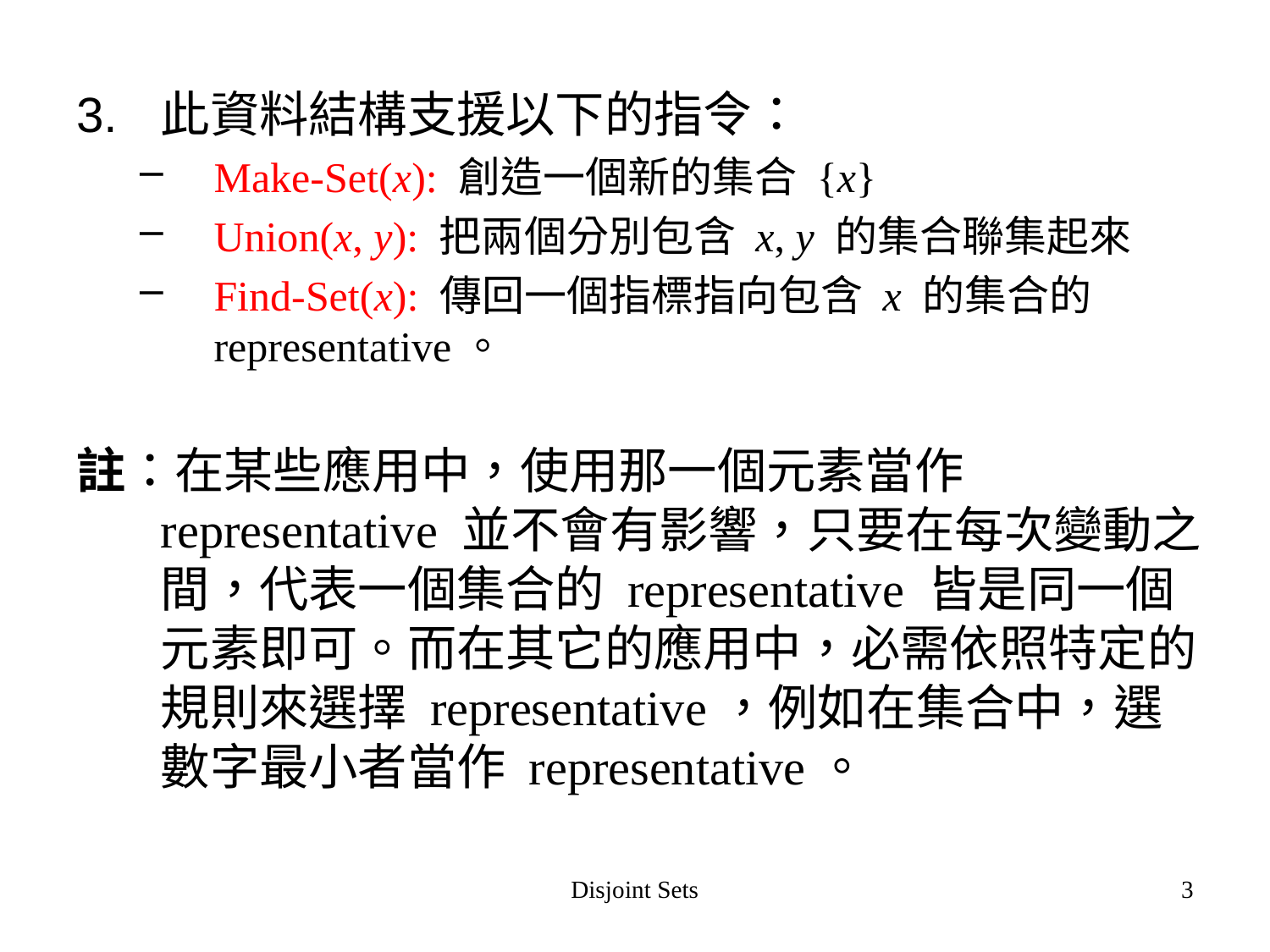

此資料結構支援以下的指令：
Make-Set(x): 創造一個新的集合 {x}
Union(x, y): 把兩個分別包含 x, y 的集合聯集起來
Find-Set(x): 傳回一個指標指向包含 x 的集合的 representative。

註：在某些應用中，使用那一個元素當作 representative 並不會有影響，只要在每次變動之間，代表一個集合的 representative 皆是同一個元素即可。而在其它的應用中，必需依照特定的規則來選擇 representative，例如在集合中，選數字最小者當作 representative。
Disjoint Sets
3